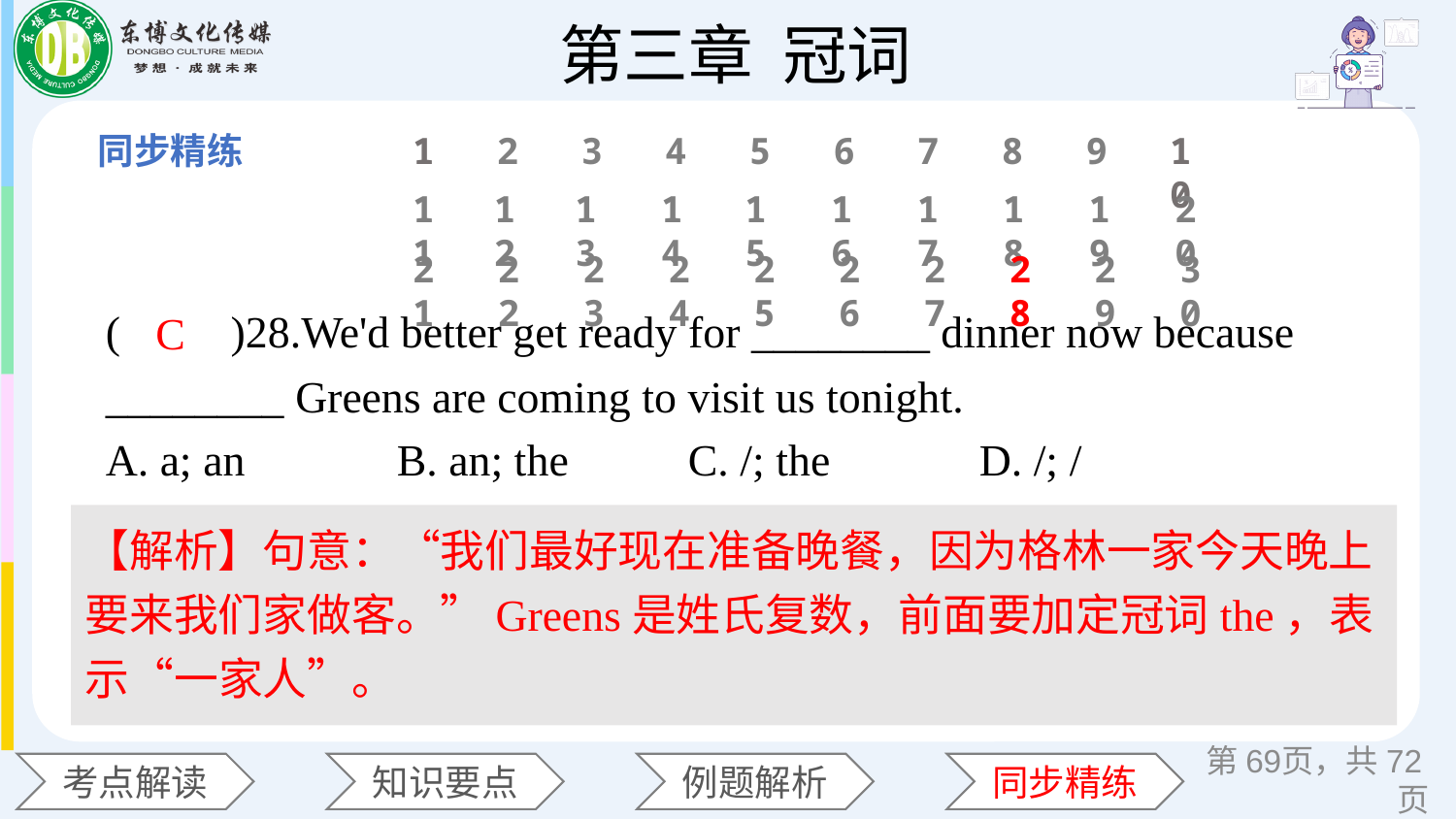

1
2
3
4
5
6
7
8
9
10
11
12
13
14
15
16
17
18
19
20
21
22
23
24
25
26
27
28
29
30
(　　)28.We'd better get ready for ________ dinner now because ________ Greens are coming to visit us tonight.
A. a; an    	B. an; the    	C. /; the    	D. /; /
C
【解析】句意：“我们最好现在准备晚餐，因为格林一家今天晚上要来我们家做客。”Greens是姓氏复数，前面要加定冠词the，表示“一家人”。
第69页，共72页